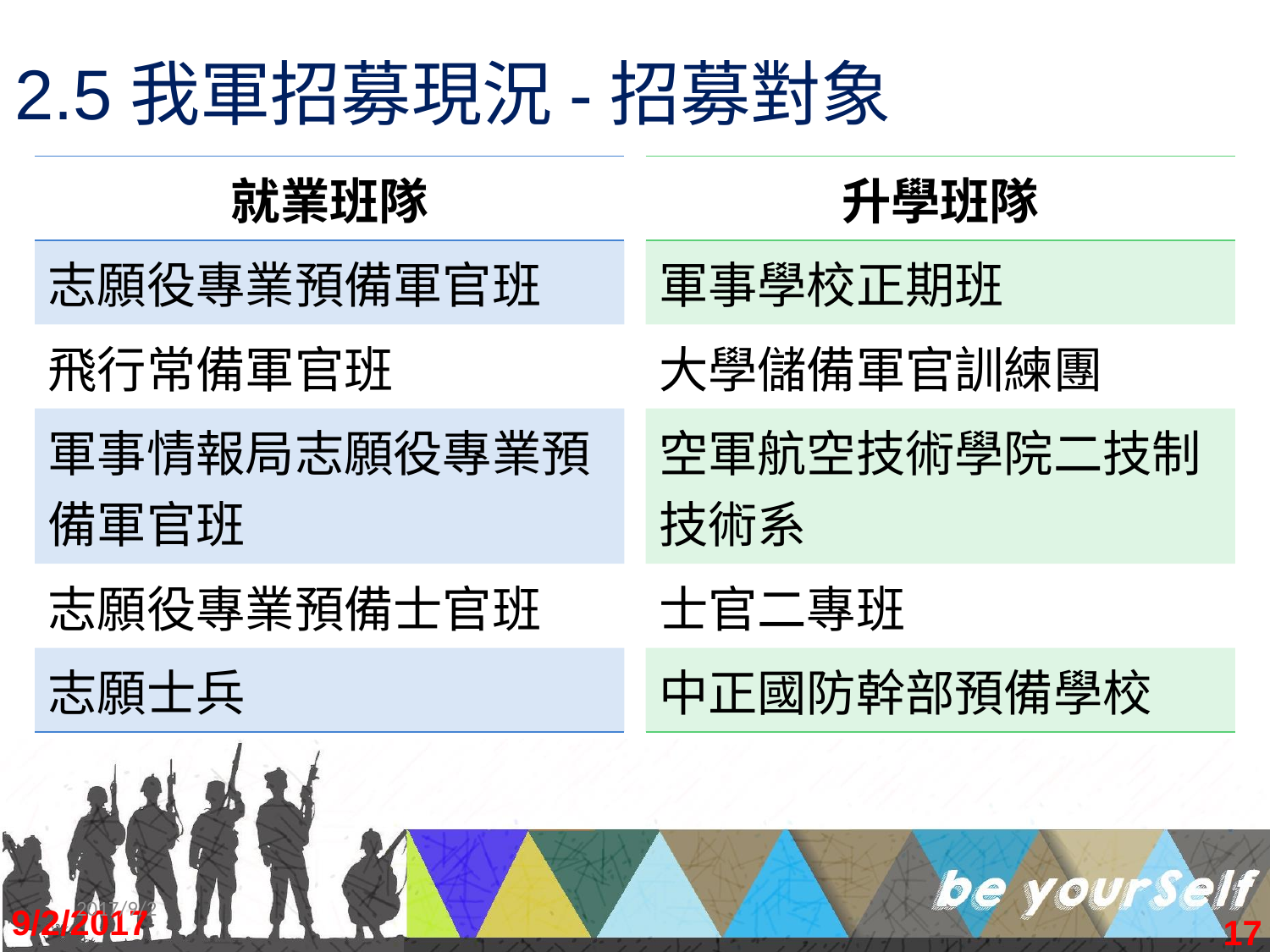

# 2.5我軍招募現況-招募對象
| 就業班隊 |
| --- |
| 志願役專業預備軍官班 |
| 飛行常備軍官班 |
| 軍事情報局志願役專業預備軍官班 |
| 志願役專業預備士官班 |
| 志願士兵 |
| 升學班隊 |
| --- |
| 軍事學校正期班 |
| 大學儲備軍官訓練團 |
| 空軍航空技術學院二技制技術系 |
| 士官二專班 |
| 中正國防幹部預備學校 |
2017/9/2